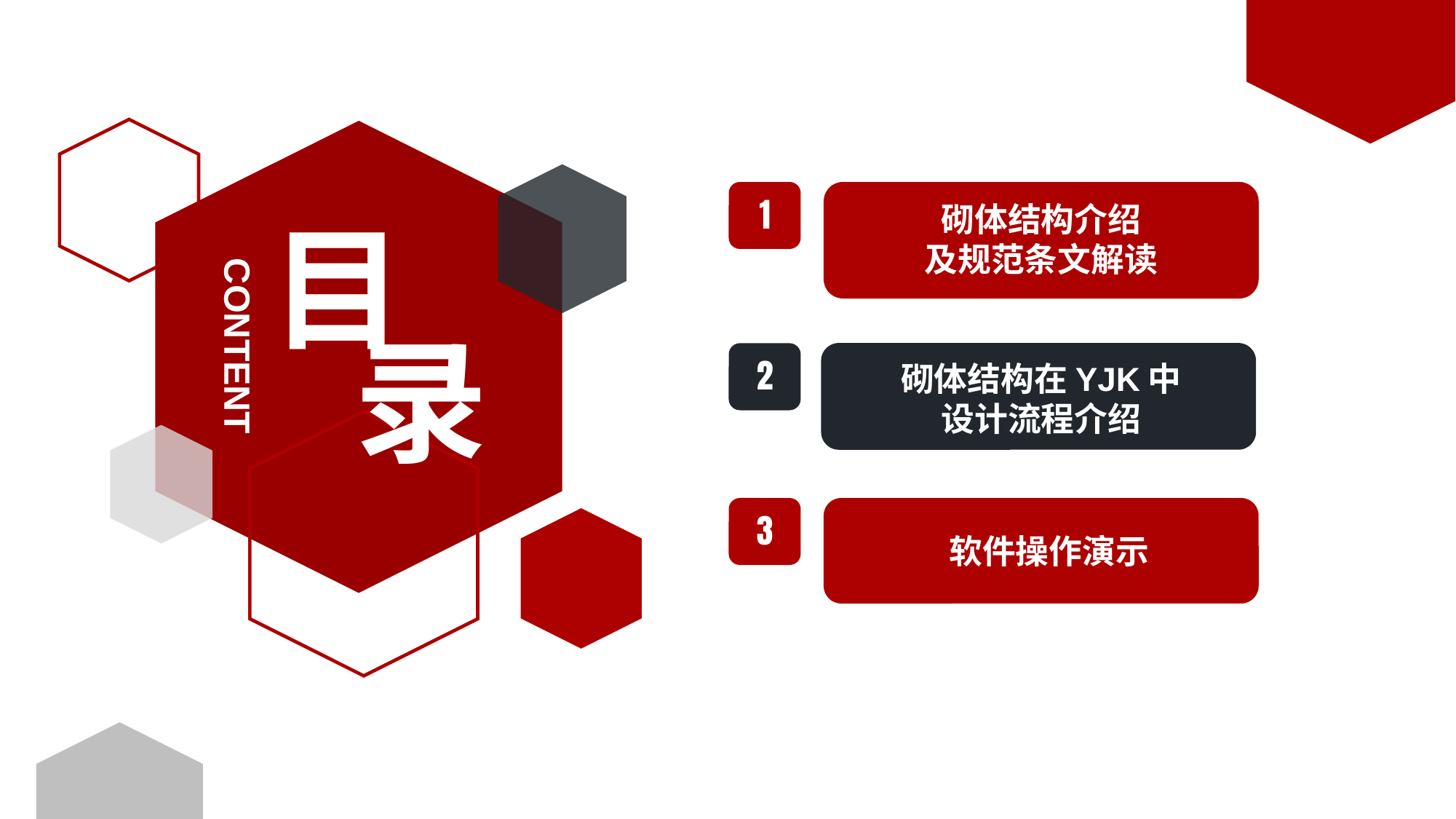

1

砌体结构介绍
及规范条文解读
目
录
CONTENT

砌体结构在YJK中
设计流程介绍
2

3

软件操作演示